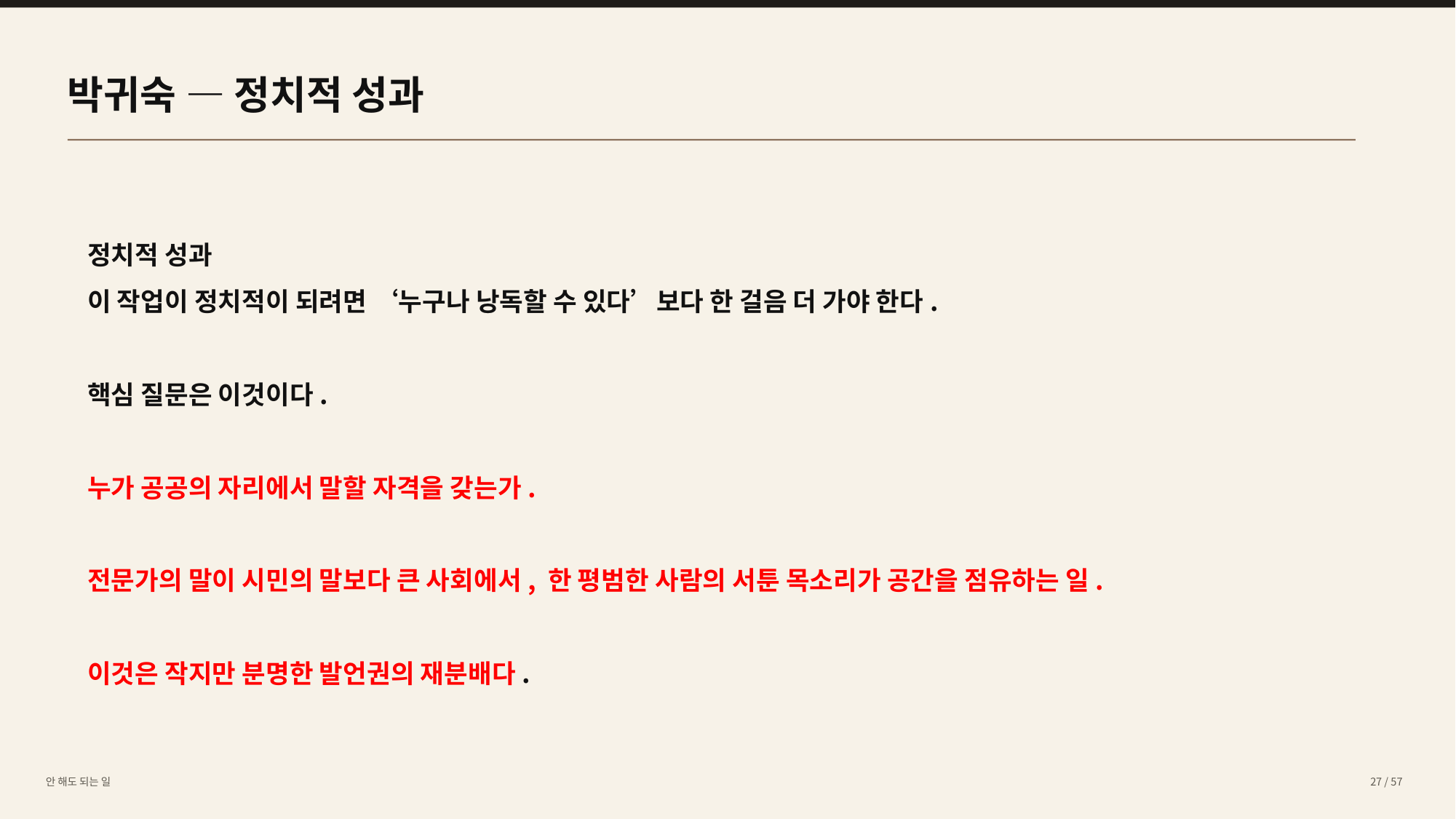

박귀숙 — 정치적 성과

정치적 성과
이 작업이 정치적이 되려면 ‘누구나 낭독할 수 있다’보다 한 걸음 더 가야 한다.

핵심 질문은 이것이다.

누가 공공의 자리에서 말할 자격을 갖는가.

전문가의 말이 시민의 말보다 큰 사회에서, 한 평범한 사람의 서툰 목소리가 공간을 점유하는 일.

이것은 작지만 분명한 발언권의 재분배다.
안 해도 되는 일
27 / 57